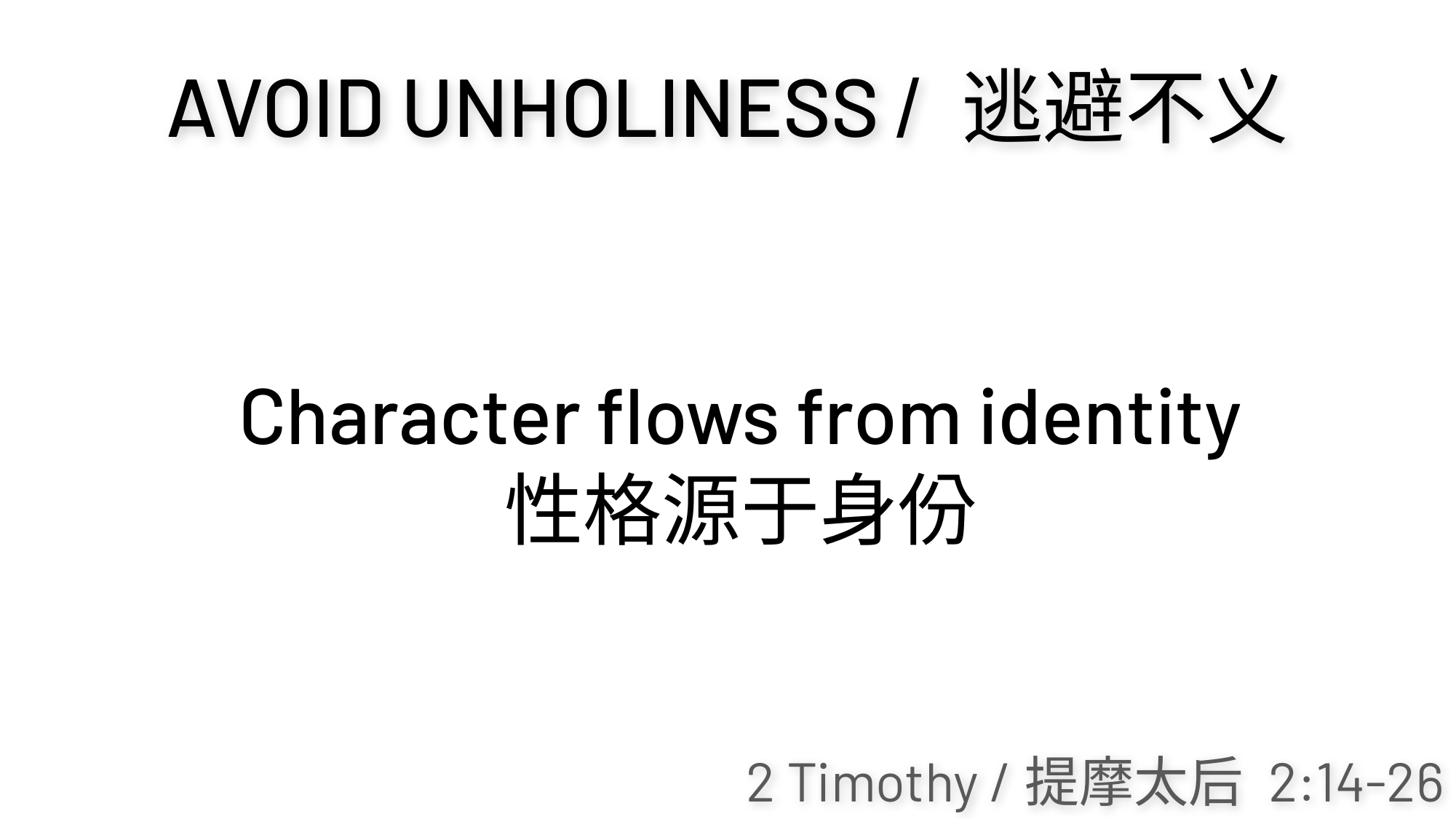

AVOID UNHOLINESS / 逃避不义

Character flows from identity
性格源于身份
2 Timothy /提摩太后 2:14-26